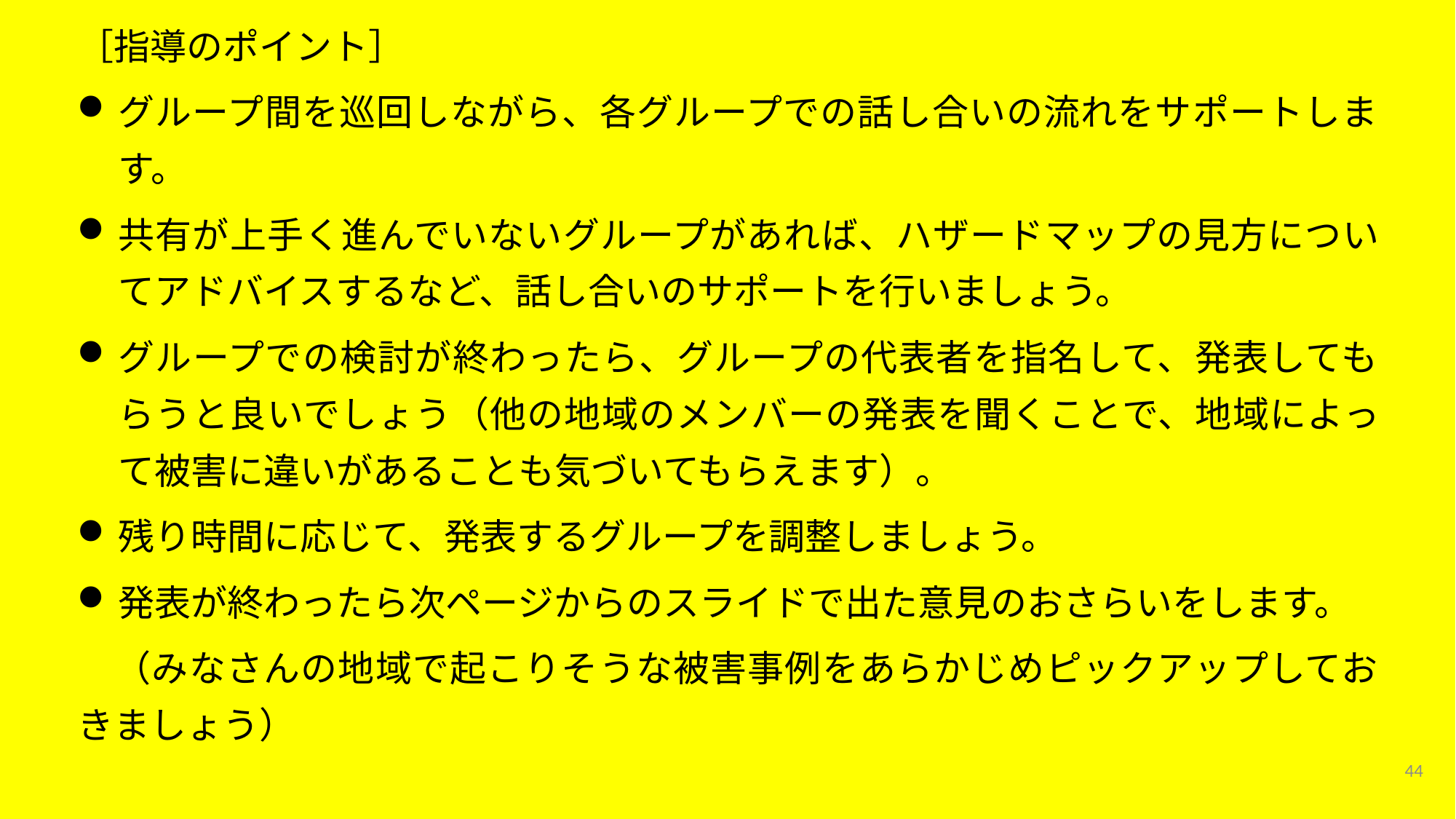

［指導のポイント］
グループ間を巡回しながら、各グループでの話し合いの流れをサポートします。
共有が上手く進んでいないグループがあれば、ハザードマップの見方についてアドバイスするなど、話し合いのサポートを行いましょう。
グループでの検討が終わったら、グループの代表者を指名して、発表してもらうと良いでしょう（他の地域のメンバーの発表を聞くことで、地域によって被害に違いがあることも気づいてもらえます）。
残り時間に応じて、発表するグループを調整しましょう。
発表が終わったら次ページからのスライドで出た意見のおさらいをします。
　（みなさんの地域で起こりそうな被害事例をあらかじめピックアップしておきましょう）

44